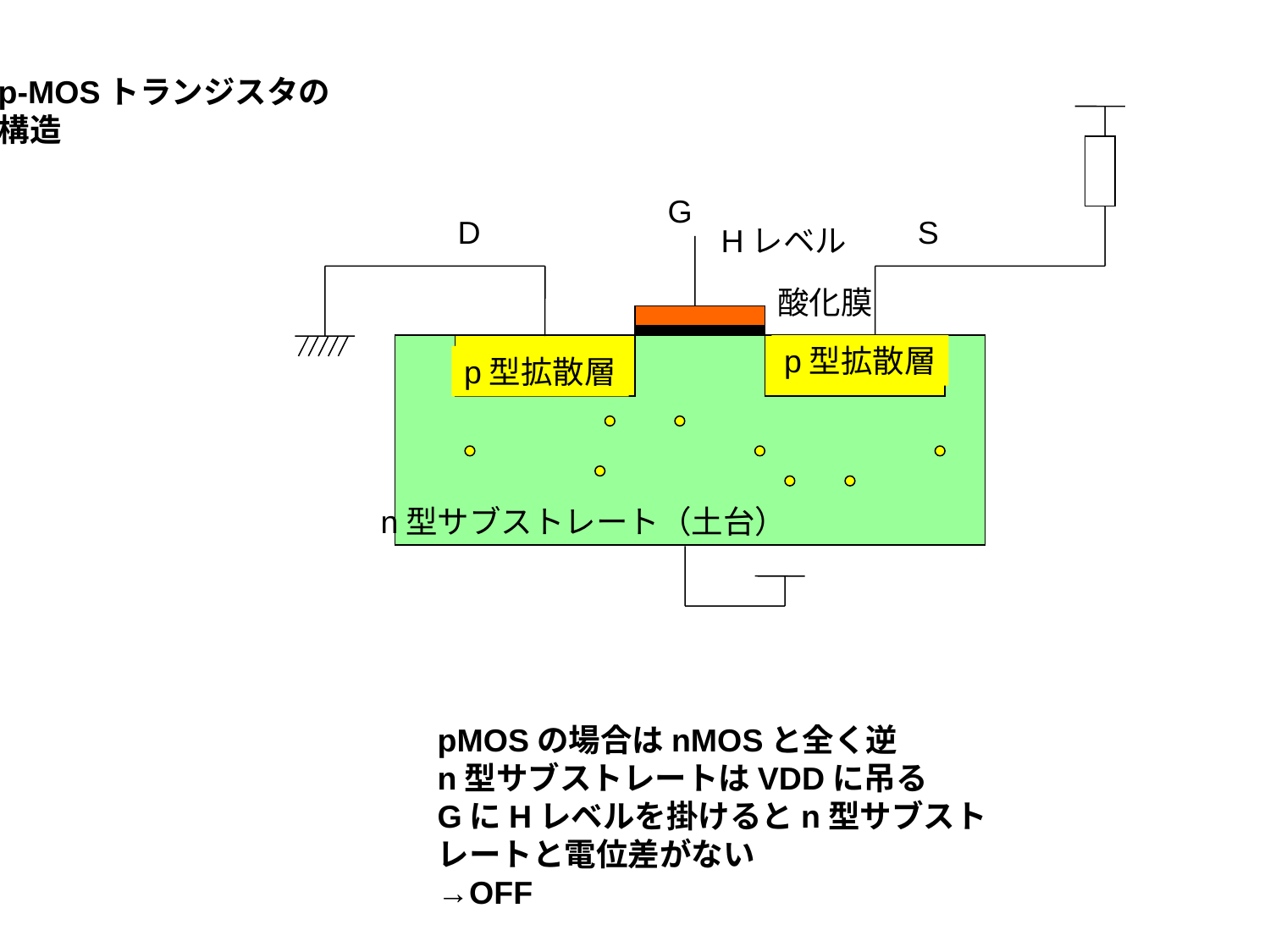

p-MOSトランジスタの
構造

G
D
S

　Hレベル

酸化膜

p型拡散層

p型拡散層

n型サブストレート（土台）

pMOSの場合はnMOSと全く逆
n型サブストレートはVDDに吊る
GにHレベルを掛けるとn型サブストレートと電位差がない
→OFF